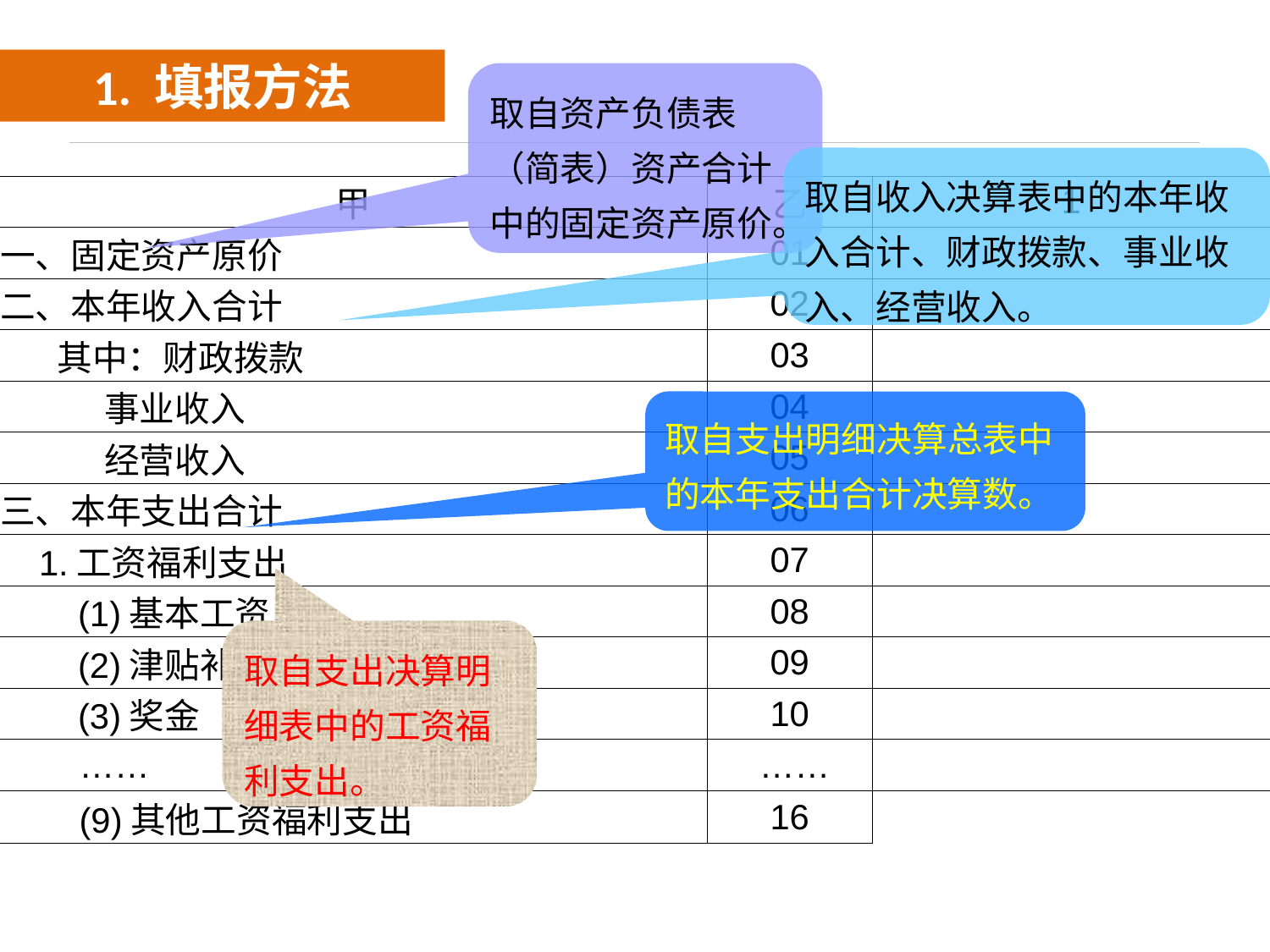

1. 填报方法
取自资产负债表（简表）资产合计中的固定资产原价。

取自收入决算表中的本年收入合计、财政拨款、事业收入、经营收入。
| 甲 | 乙 | 1 |
| --- | --- | --- |
| 一、固定资产原价 | 01 |  |
| 二、本年收入合计 | 02 |  |
| 其中：财政拨款 | 03 |  |
| 事业收入 | 04 |  |
| 经营收入 | 05 |  |
| 三、本年支出合计 | 06 |  |
| 1.工资福利支出 | 07 |  |
| (1)基本工资 | 08 |  |
| (2)津贴补贴 | 09 |  |
| (3)奖金 | 10 |  |
| …… | …… |  |
| (9)其他工资福利支出 | 16 |  |
取自支出明细决算总表中的本年支出合计决算数。
取自支出决算明细表中的工资福利支出。